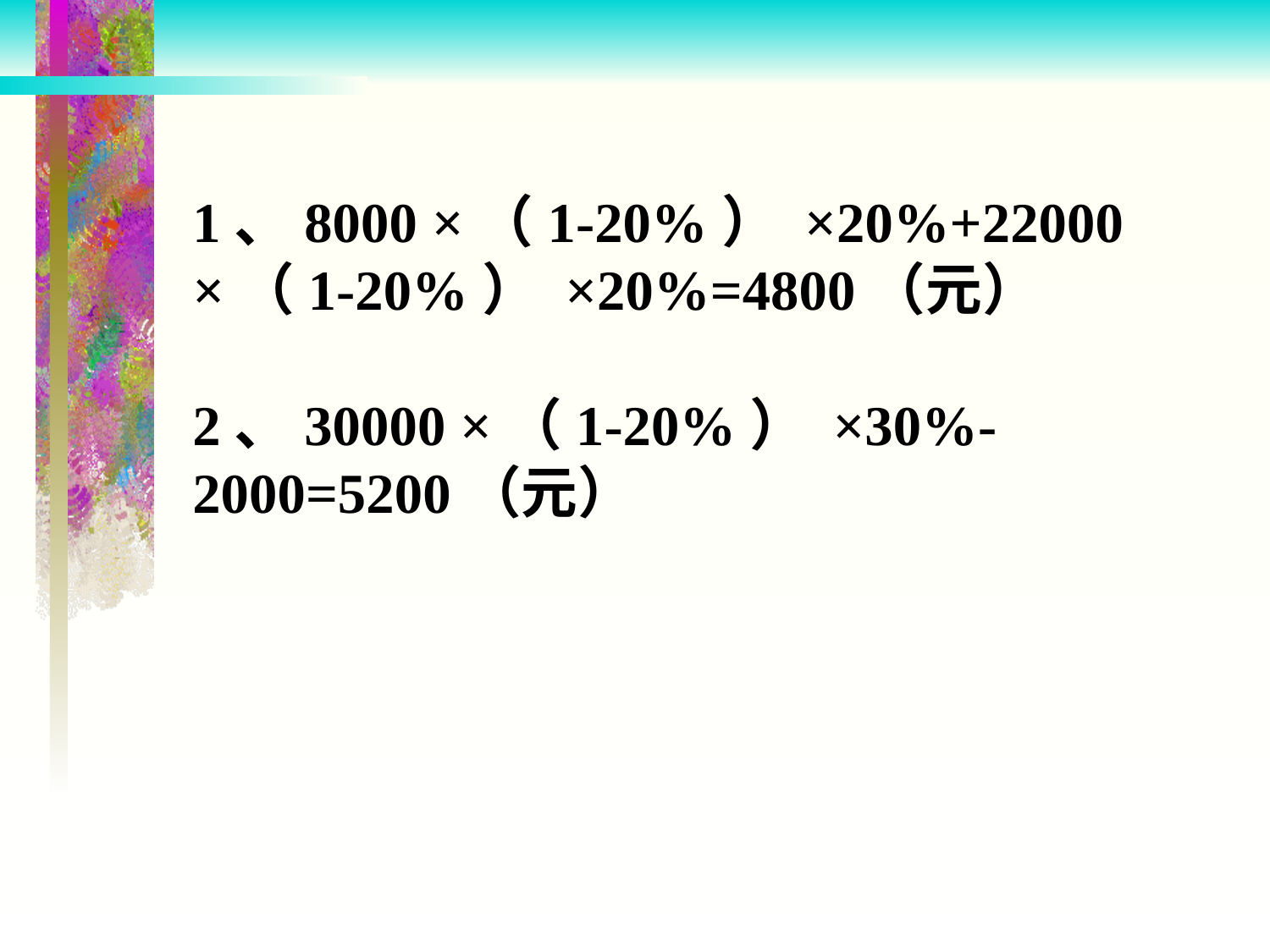

1、8000 ×（1-20%） ×20%+22000 ×（1-20%） ×20%=4800（元）

2、30000 ×（1-20%） ×30%-2000=5200（元）